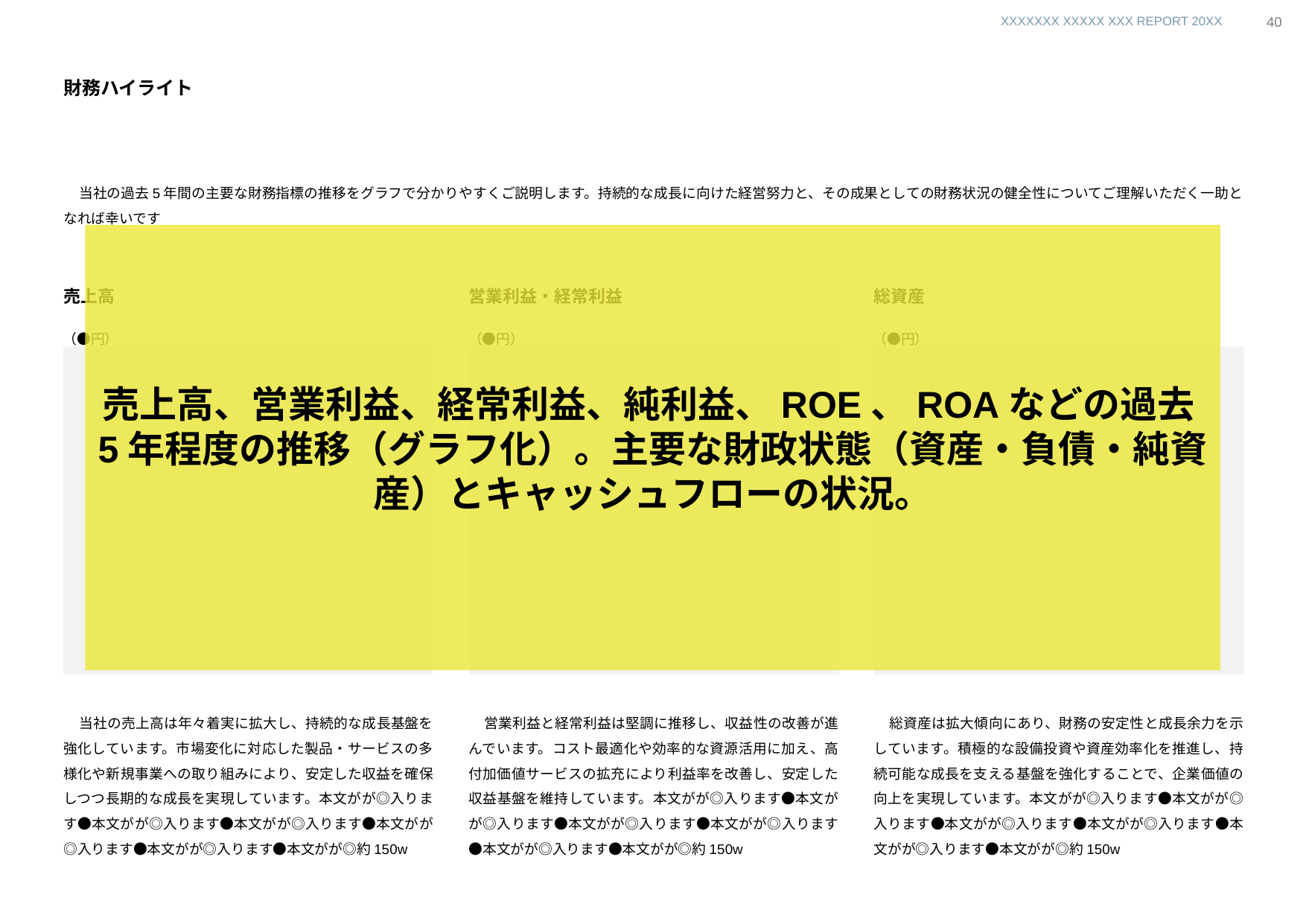

HP
株主総会招集ご通知
有価証券報告書
40
財務ハイライト
当社の過去5年間の主要な財務指標の推移をグラフで分かりやすくご説明します。持続的な成長に向けた経営努力と、その成果としての財務状況の健全性についてご理解いただく一助となれば幸いです
売上高、営業利益、経常利益、純利益、ROE、ROAなどの過去5年程度の推移（グラフ化）。主要な財政状態（資産・負債・純資産）とキャッシュフローの状況。
売上高
営業利益・経常利益
総資産
（●円）
（●円）
（●円）

当社の売上高は年々着実に拡大し、持続的な成長基盤を強化しています。市場変化に対応した製品・サービスの多様化や新規事業への取り組みにより、安定した収益を確保しつつ長期的な成長を実現しています。本文がが◎入ります●本文がが◎入ります●本文がが◎入ります●本文がが◎入ります●本文がが◎入ります●本文がが◎約150w
営業利益と経常利益は堅調に推移し、収益性の改善が進んでいます。コスト最適化や効率的な資源活用に加え、高付加価値サービスの拡充により利益率を改善し、安定した収益基盤を維持しています。本文がが◎入ります●本文がが◎入ります●本文がが◎入ります●本文がが◎入ります●本文がが◎入ります●本文がが◎約150w
総資産は拡大傾向にあり、財務の安定性と成長余力を示しています。積極的な設備投資や資産効率化を推進し、持続可能な成長を支える基盤を強化することで、企業価値の向上を実現しています。本文がが◎入ります●本文がが◎入ります●本文がが◎入ります●本文がが◎入ります●本文がが◎入ります●本文がが◎約150w